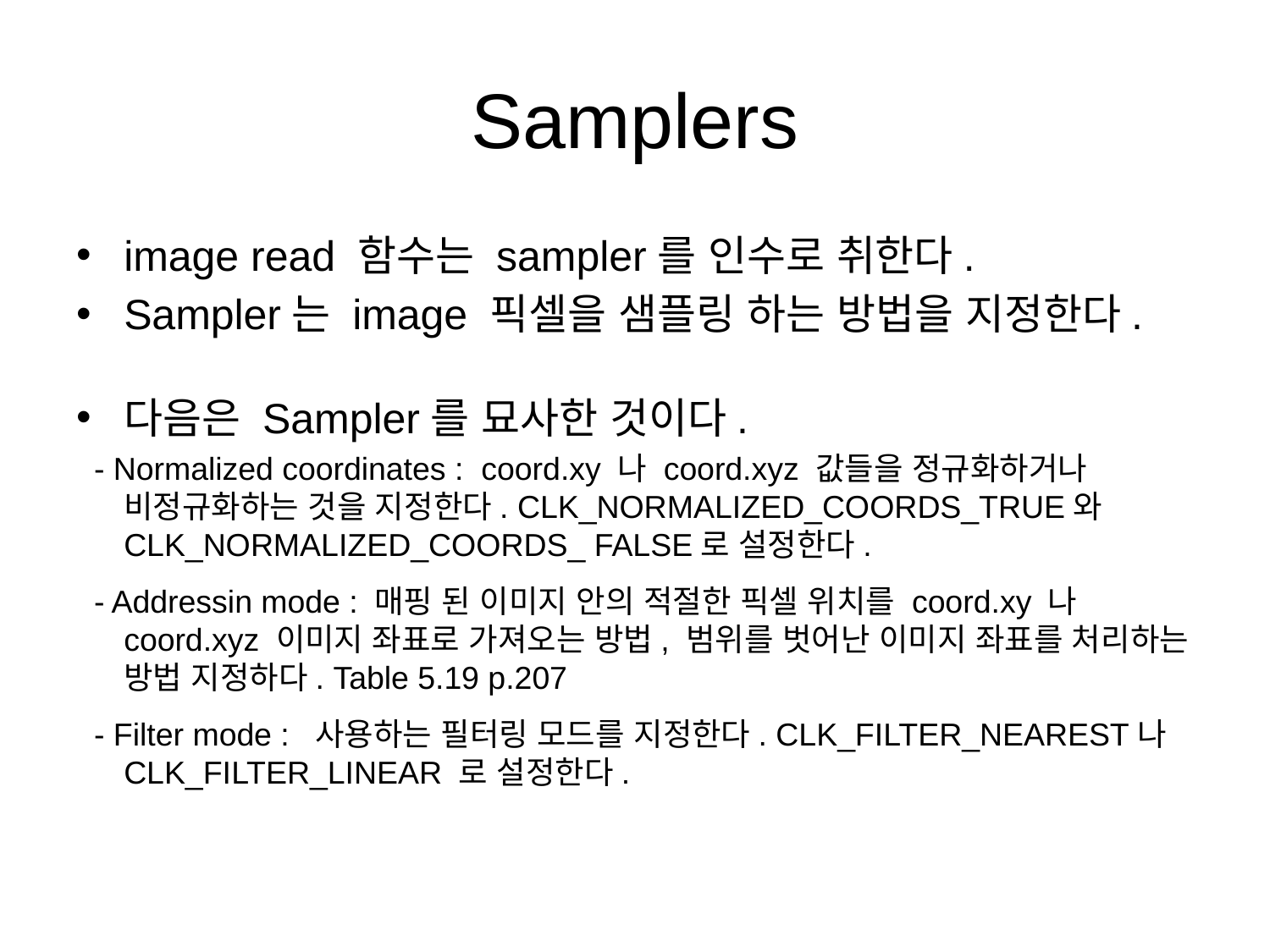

# Samplers
image read 함수는 sampler를 인수로 취한다.
Sampler는 image 픽셀을 샘플링 하는 방법을 지정한다.

다음은 Sampler를 묘사한 것이다.
  - Normalized coordinates :  coord.xy 나 coord.xyz 값들을 정규화하거나 비정규화하는 것을 지정한다. CLK_NORMALIZED_COORDS_TRUE와 CLK_NORMALIZED_COORDS_ FALSE로 설정한다.

  - Addressin mode : 매핑 된 이미지 안의 적절한 픽셀 위치를 coord.xy 나 coord.xyz 이미지 좌표로 가져오는 방법, 범위를 벗어난 이미지 좌표를 처리하는 방법 지정하다. Table 5.19 p.207

  - Filter mode :  사용하는 필터링 모드를 지정한다. CLK_FILTER_NEAREST나 CLK_FILTER_LINEAR 로 설정한다.